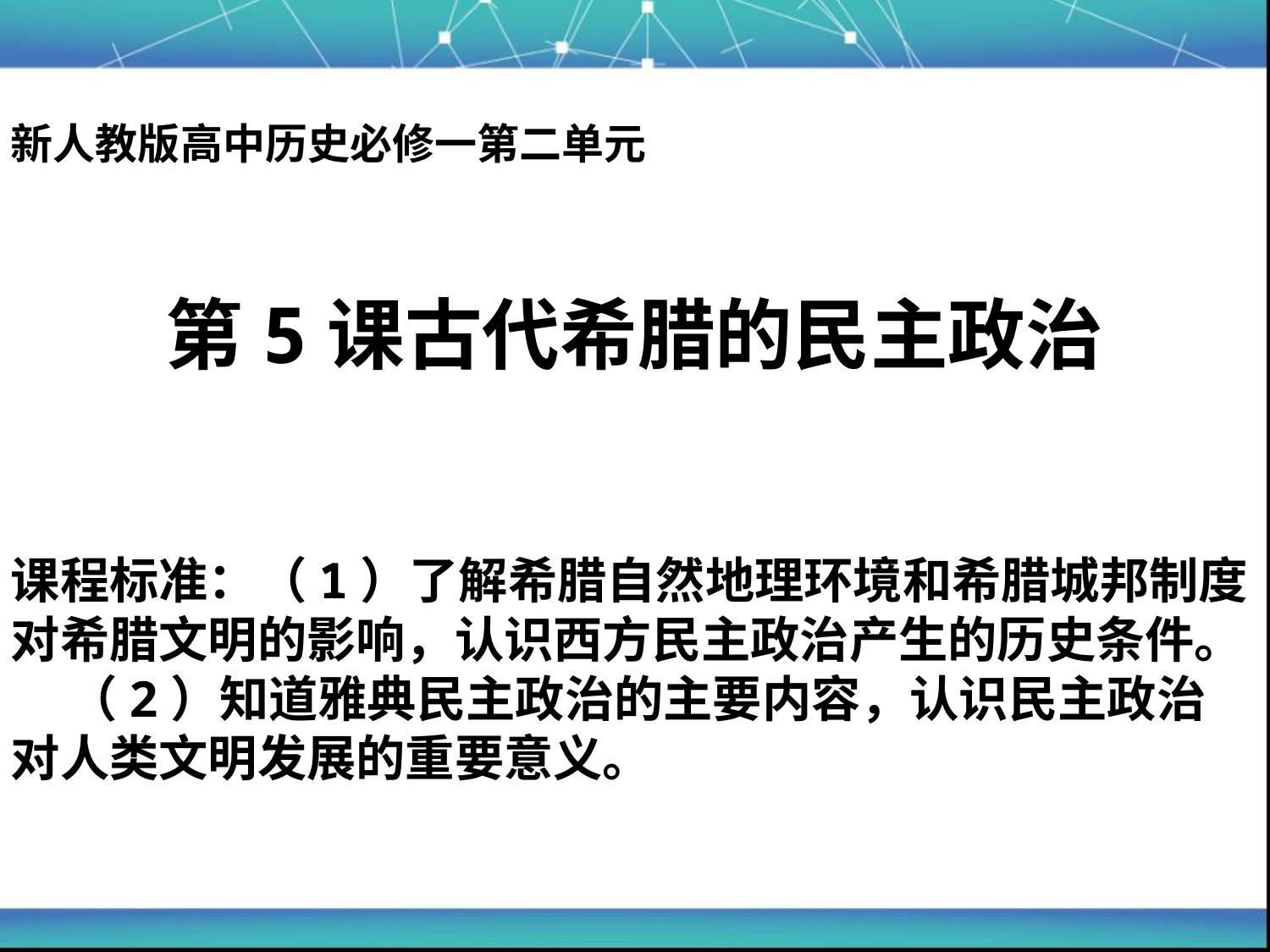

新人教版高中历史必修一第二单元

第5课古代希腊的民主政治

课程标准：（1）了解希腊自然地理环境和希腊城邦制度对希腊文明的影响，认识西方民主政治产生的历史条件。
    （2）知道雅典民主政治的主要内容，认识民主政治对人类文明发展的重要意义。